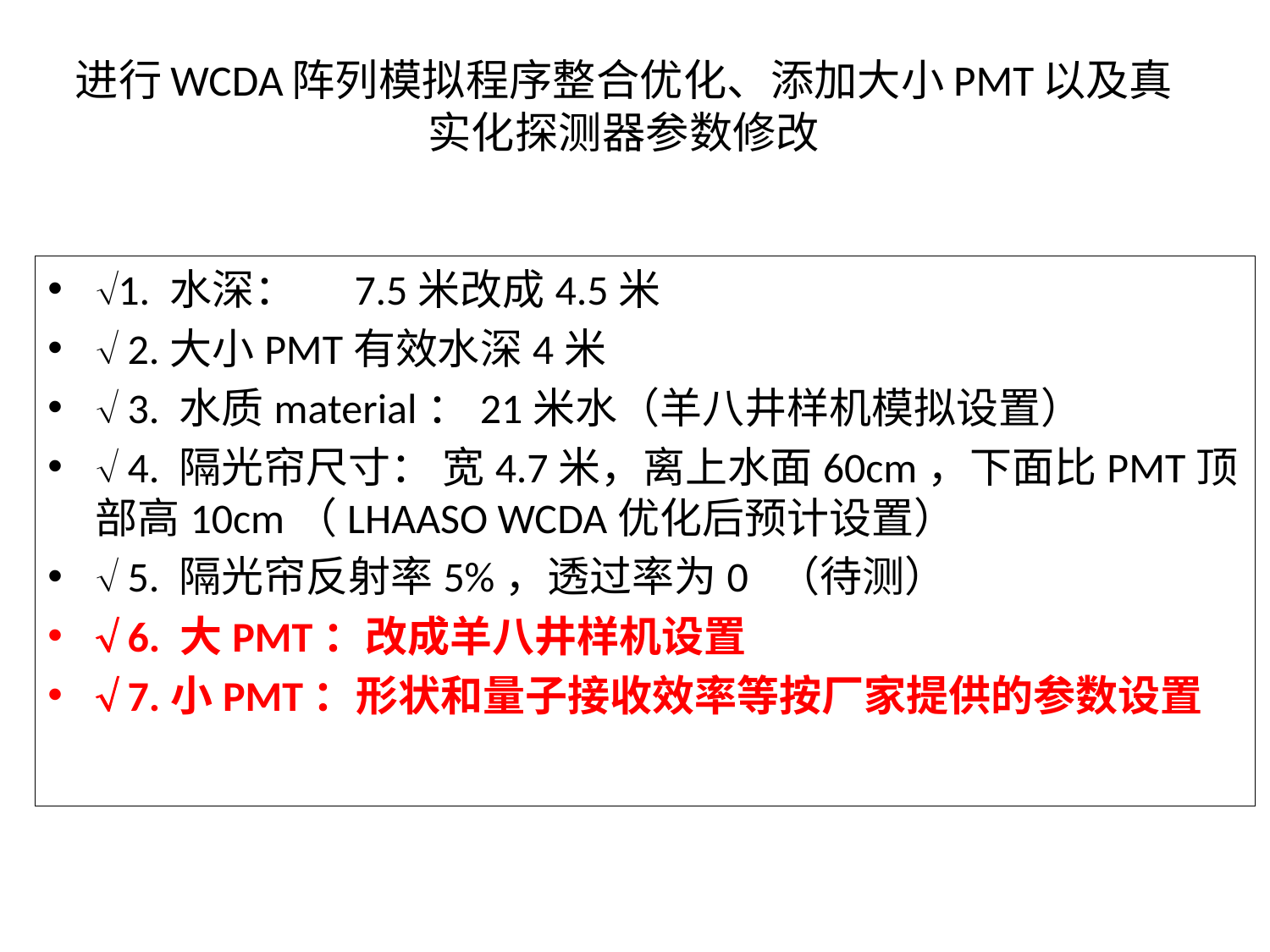

# 进行WCDA阵列模拟程序整合优化、添加大小PMT以及真实化探测器参数修改
√1. 水深：     7.5米改成4.5米
√ 2.大小PMT有效水深4米
√ 3. 水质material：21米水（羊八井样机模拟设置）
√ 4. 隔光帘尺寸： 宽4.7米，离上水面60cm，下面比PMT顶部高10cm（LHAASO WCDA优化后预计设置）
√ 5. 隔光帘反射率5%，透过率为0  （待测）
√ 6. 大PMT：改成羊八井样机设置
√ 7.小PMT：形状和量子接收效率等按厂家提供的参数设置